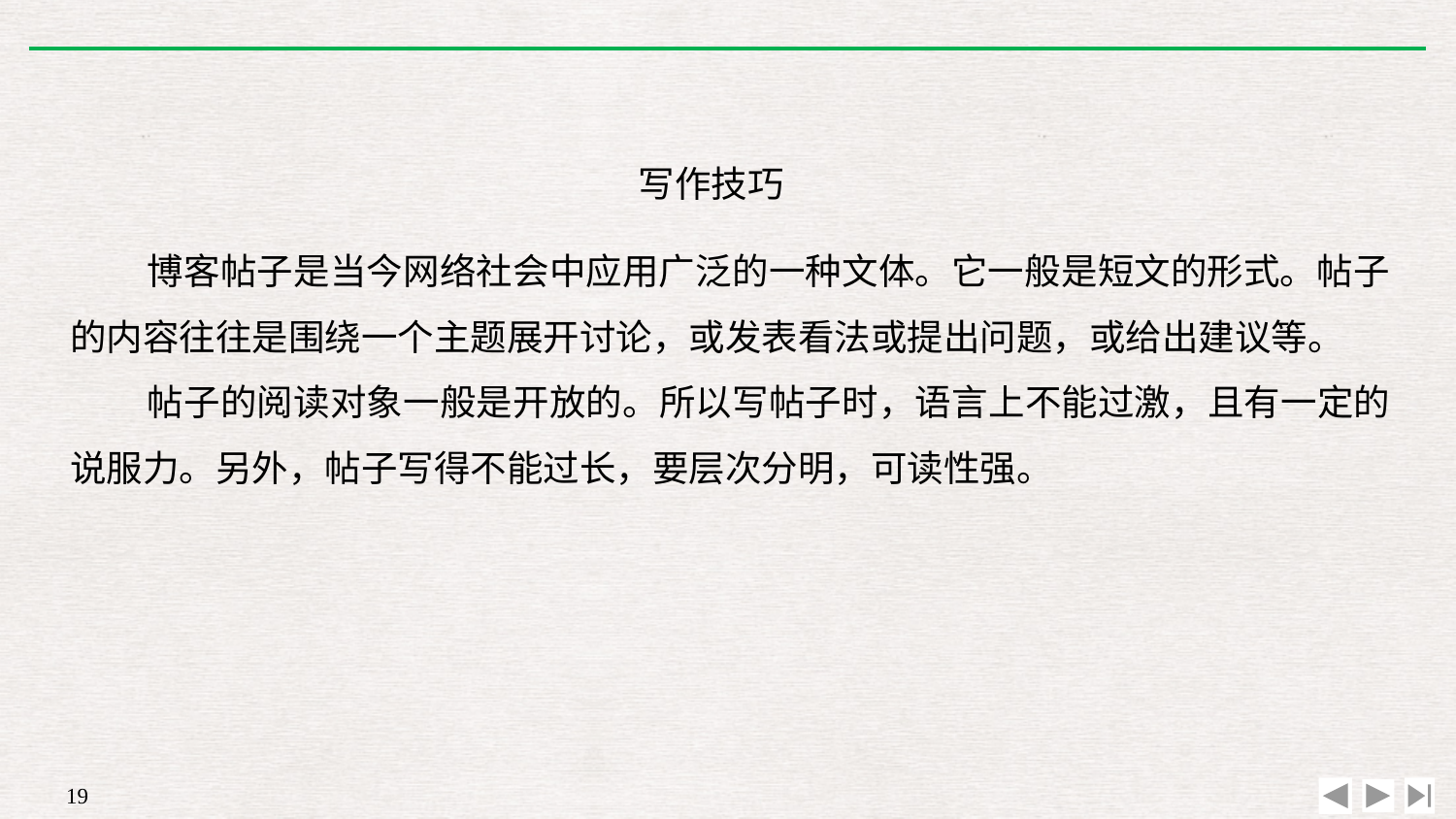

写作技巧
博客帖子是当今网络社会中应用广泛的一种文体。它一般是短文的形式。帖子的内容往往是围绕一个主题展开讨论，或发表看法或提出问题，或给出建议等。
帖子的阅读对象一般是开放的。所以写帖子时，语言上不能过激，且有一定的说服力。另外，帖子写得不能过长，要层次分明，可读性强。